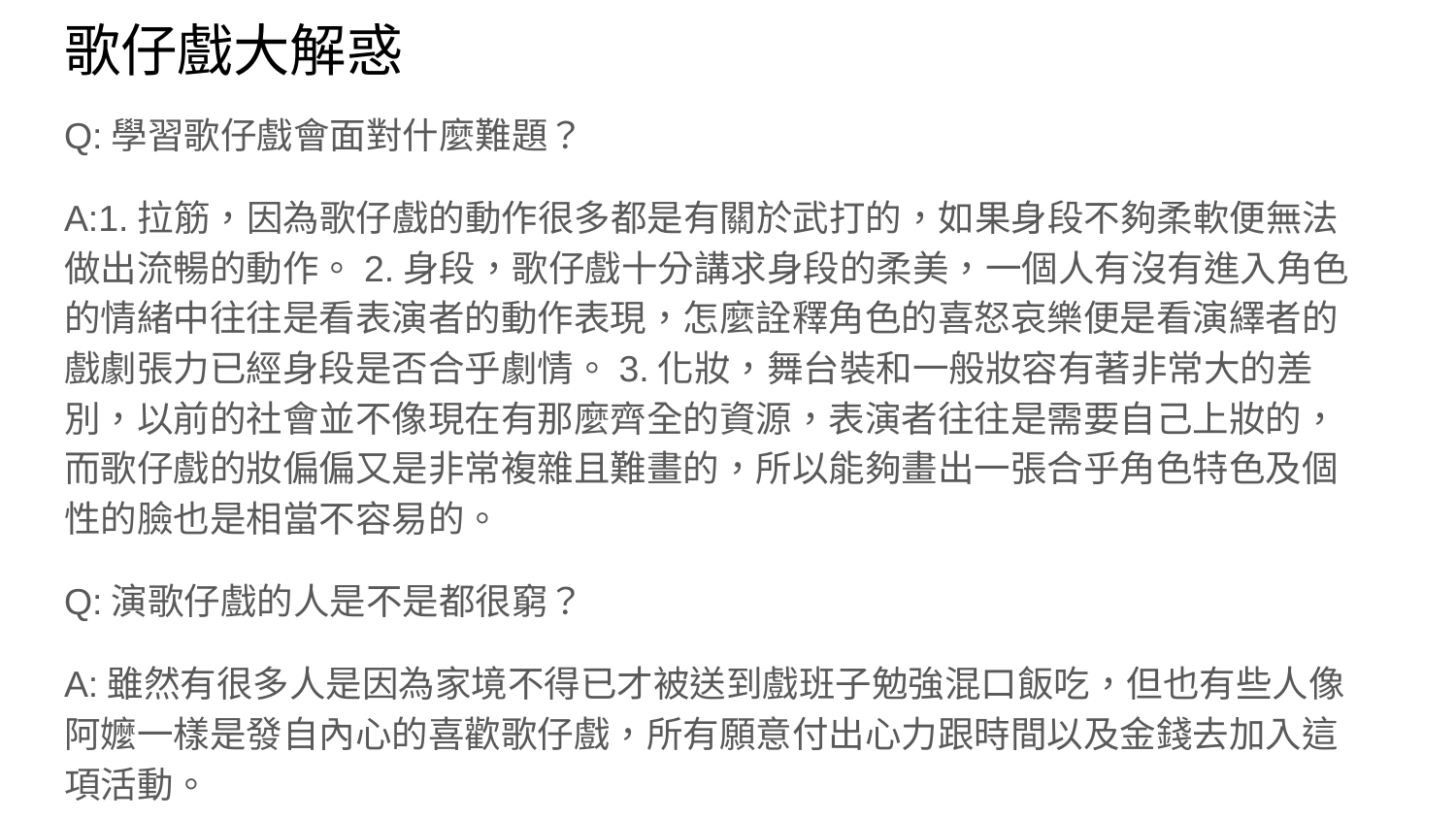

# 歌仔戲大解惑
Q:學習歌仔戲會面對什麼難題？
A:1.拉筋，因為歌仔戲的動作很多都是有關於武打的，如果身段不夠柔軟便無法做出流暢的動作。2.身段，歌仔戲十分講求身段的柔美，一個人有沒有進入角色的情緒中往往是看表演者的動作表現，怎麼詮釋角色的喜怒哀樂便是看演繹者的戲劇張力已經身段是否合乎劇情。3.化妝，舞台裝和一般妝容有著非常大的差別，以前的社會並不像現在有那麼齊全的資源，表演者往往是需要自己上妝的，而歌仔戲的妝偏偏又是非常複雜且難畫的，所以能夠畫出一張合乎角色特色及個性的臉也是相當不容易的。
Q:演歌仔戲的人是不是都很窮？
A:雖然有很多人是因為家境不得已才被送到戲班子勉強混口飯吃，但也有些人像阿嬤一樣是發自內心的喜歡歌仔戲，所有願意付出心力跟時間以及金錢去加入這項活動。